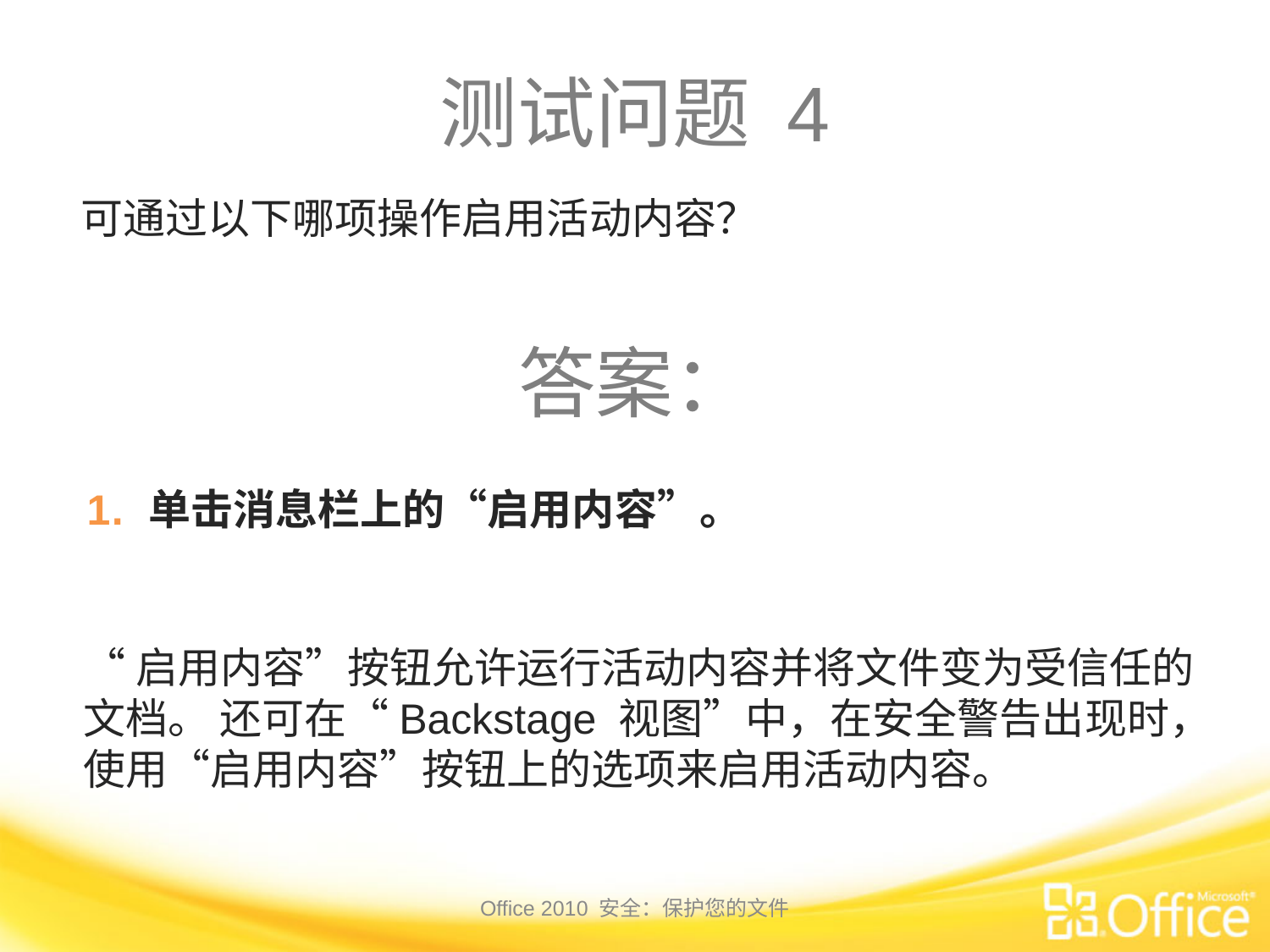

# 测试问题 4
可通过以下哪项操作启用活动内容？
答案：
单击消息栏上的“启用内容”。
“启用内容”按钮允许运行活动内容并将文件变为受信任的文档。 还可在“Backstage 视图”中，在安全警告出现时，使用“启用内容”按钮上的选项来启用活动内容。
Office 2010 安全：保护您的文件